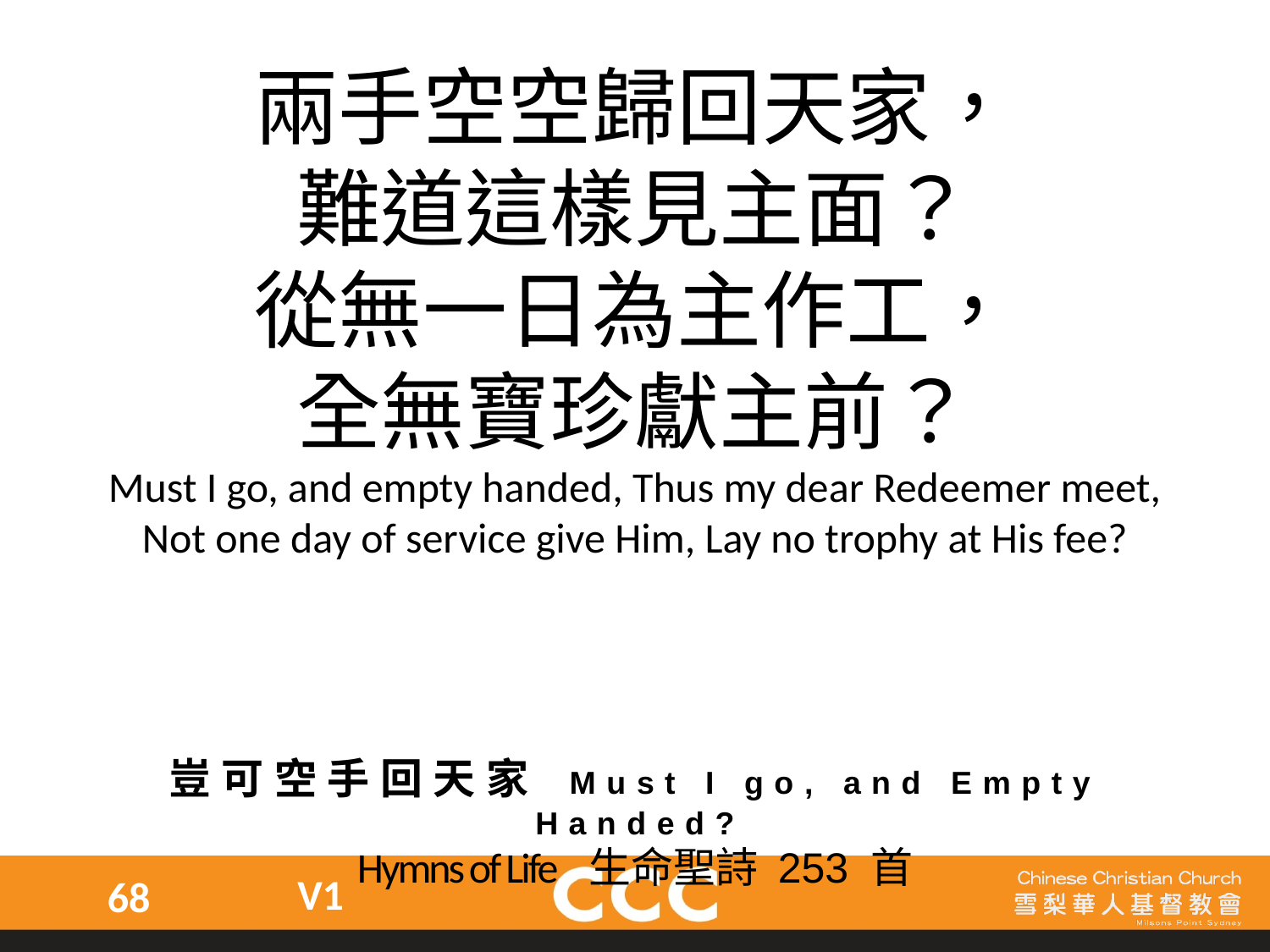

兩手空空歸回天家，
難道這樣見主面？
從無一日為主作工，
全無寶珍獻主前？
Must I go, and empty handed, Thus my dear Redeemer meet,
Not one day of service give Him, Lay no trophy at His fee?
豈可空手回天家 Must I go, and Empty Handed?
Hymns of Life   生命聖詩 253 首
V1
68